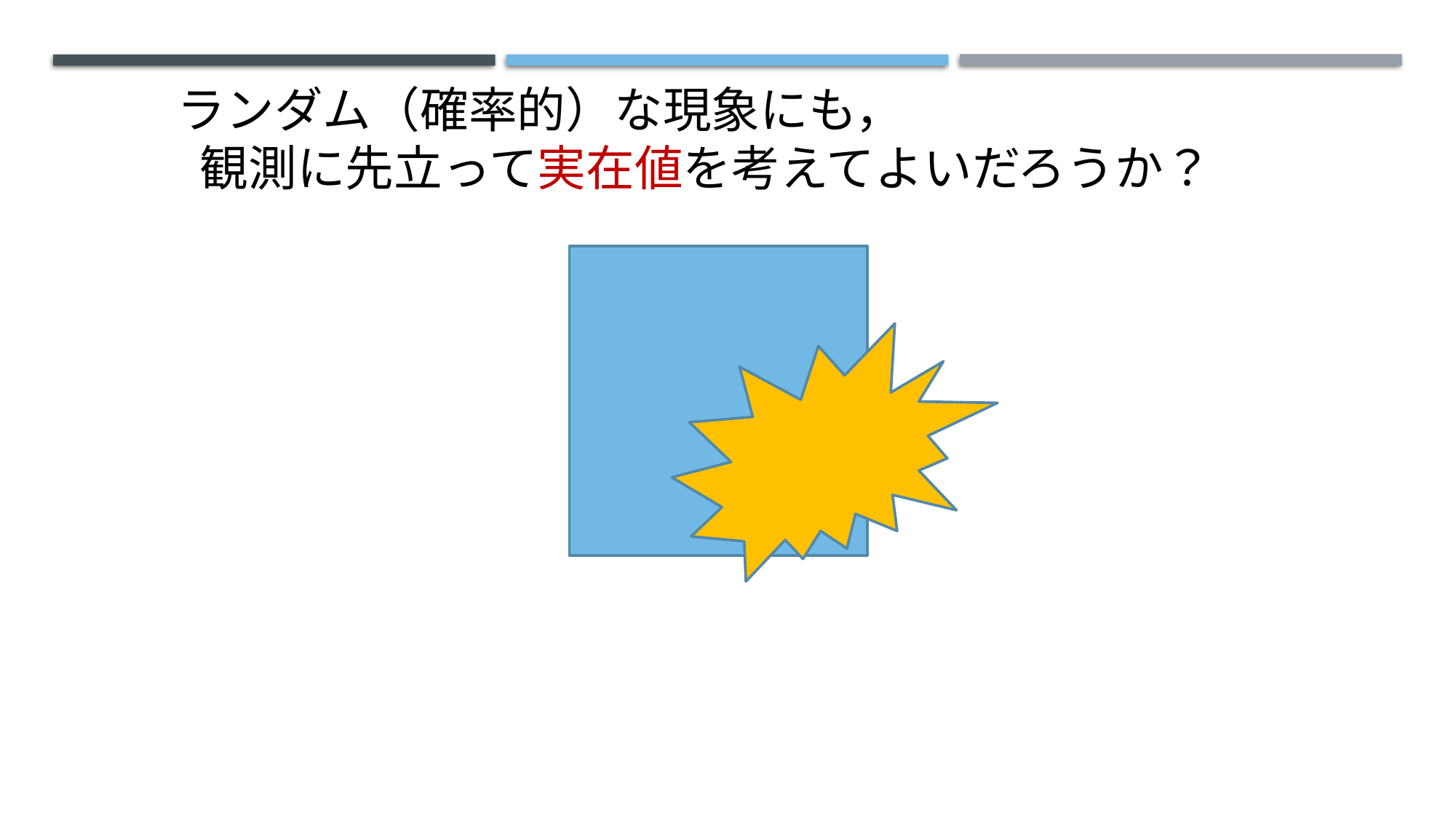

ランダム（確率的）な現象にも，
 観測に先立って実在値を考えてよいだろうか？